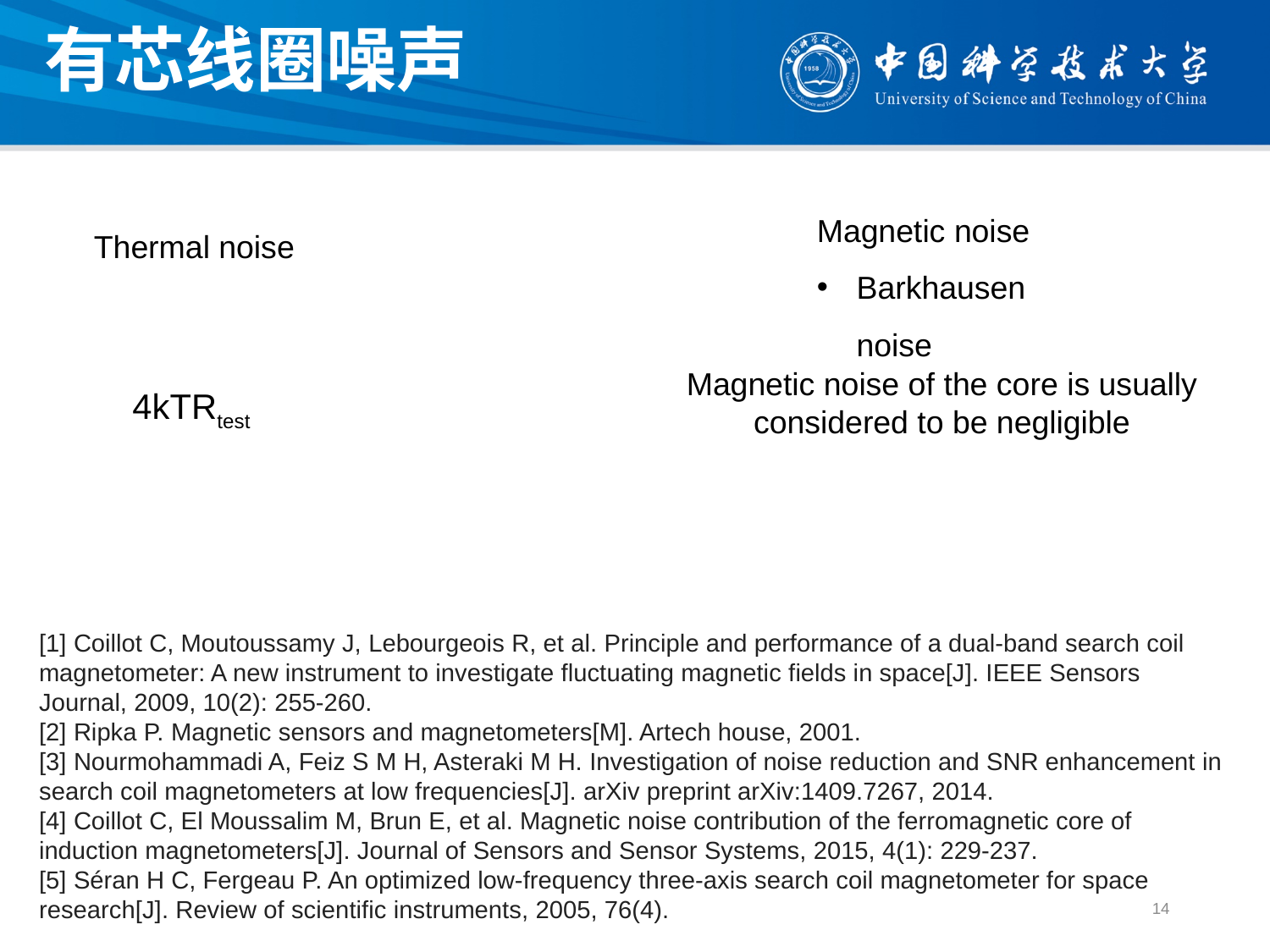

有芯线圈噪声
Magnetic noise
Barkhausen noise
Thermal noise
Magnetic noise of the core is usually considered to be negligible
4kTRtest
[1] Coillot C, Moutoussamy J, Lebourgeois R, et al. Principle and performance of a dual-band search coil magnetometer: A new instrument to investigate fluctuating magnetic fields in space[J]. IEEE Sensors Journal, 2009, 10(2): 255-260.
[2] Ripka P. Magnetic sensors and magnetometers[M]. Artech house, 2001.
[3] Nourmohammadi A, Feiz S M H, Asteraki M H. Investigation of noise reduction and SNR enhancement in search coil magnetometers at low frequencies[J]. arXiv preprint arXiv:1409.7267, 2014.
[4] Coillot C, El Moussalim M, Brun E, et al. Magnetic noise contribution of the ferromagnetic core of induction magnetometers[J]. Journal of Sensors and Sensor Systems, 2015, 4(1): 229-237.
[5] Séran H C, Fergeau P. An optimized low-frequency three-axis search coil magnetometer for space research[J]. Review of scientific instruments, 2005, 76(4).
14